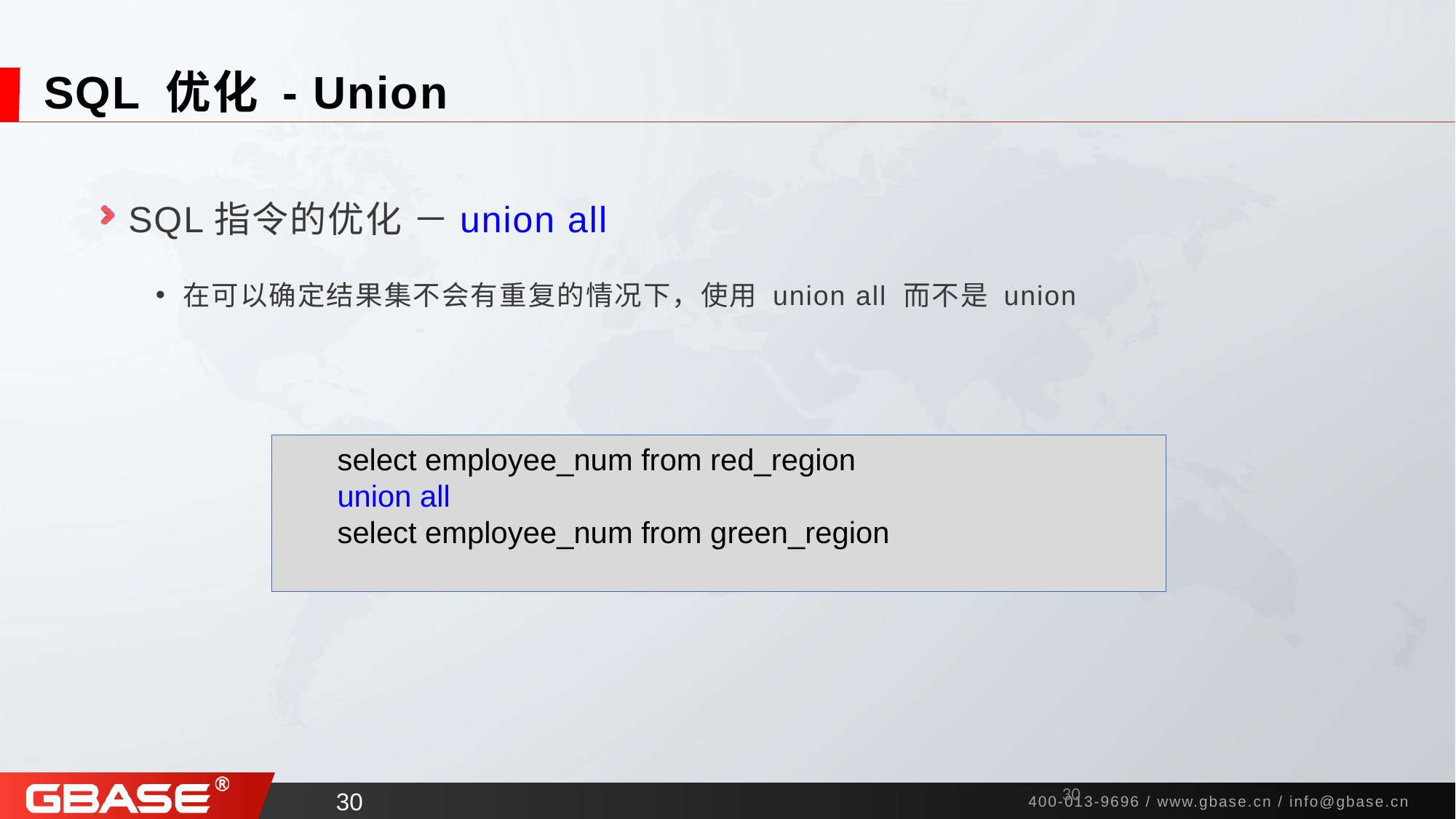

# SQL 优化 - Union
SQL指令的优化 －union all
在可以确定结果集不会有重复的情况下，使用 union all 而不是 union
select employee_num from red_region
union all
select employee_num from green_region

30